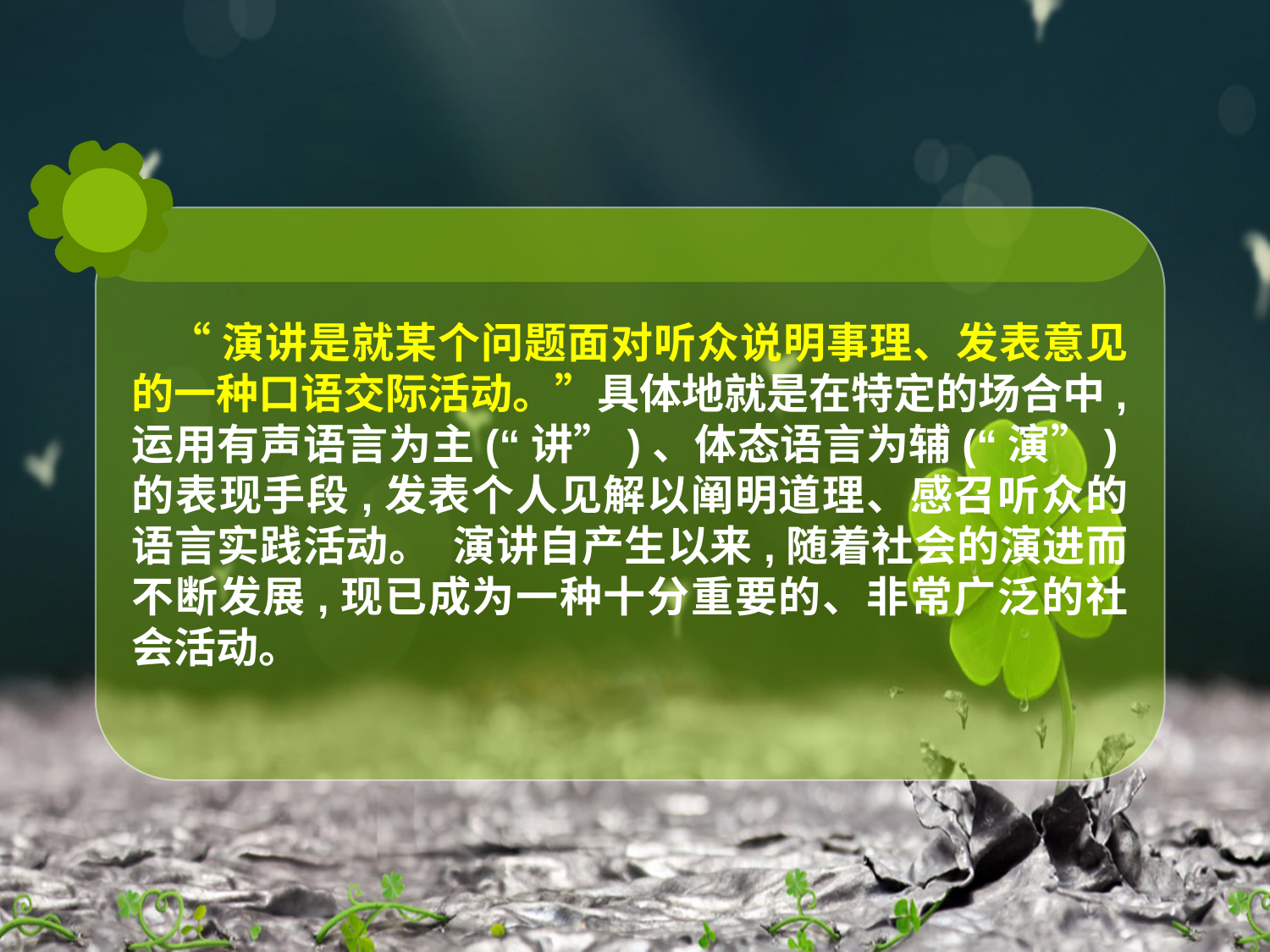

“演讲是就某个问题面对听众说明事理、发表意见的一种口语交际活动。”具体地就是在特定的场合中,运用有声语言为主(“讲”)、体态语言为辅(“演”)的表现手段,发表个人见解以阐明道理、感召听众的语言实践活动。 演讲自产生以来,随着社会的演进而不断发展,现已成为一种十分重要的、非常广泛的社会活动。